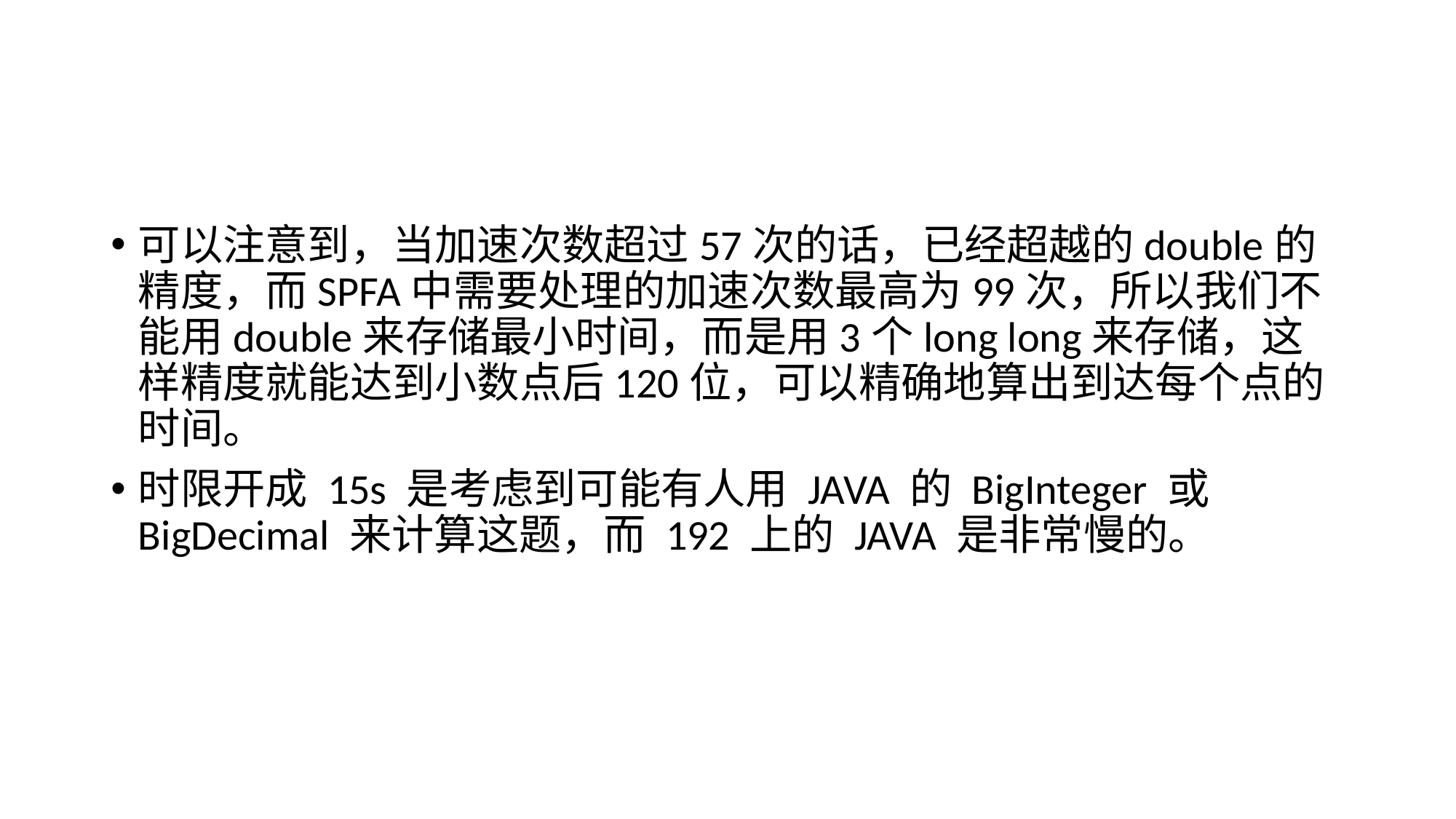

#
可以注意到，当加速次数超过57次的话，已经超越的double的精度，而SPFA中需要处理的加速次数最高为99次，所以我们不能用double来存储最小时间，而是用3个long long来存储，这样精度就能达到小数点后120位，可以精确地算出到达每个点的时间。
时限开成 15s 是考虑到可能有人用 JAVA 的 BigInteger 或 BigDecimal 来计算这题，而 192 上的 JAVA 是非常慢的。